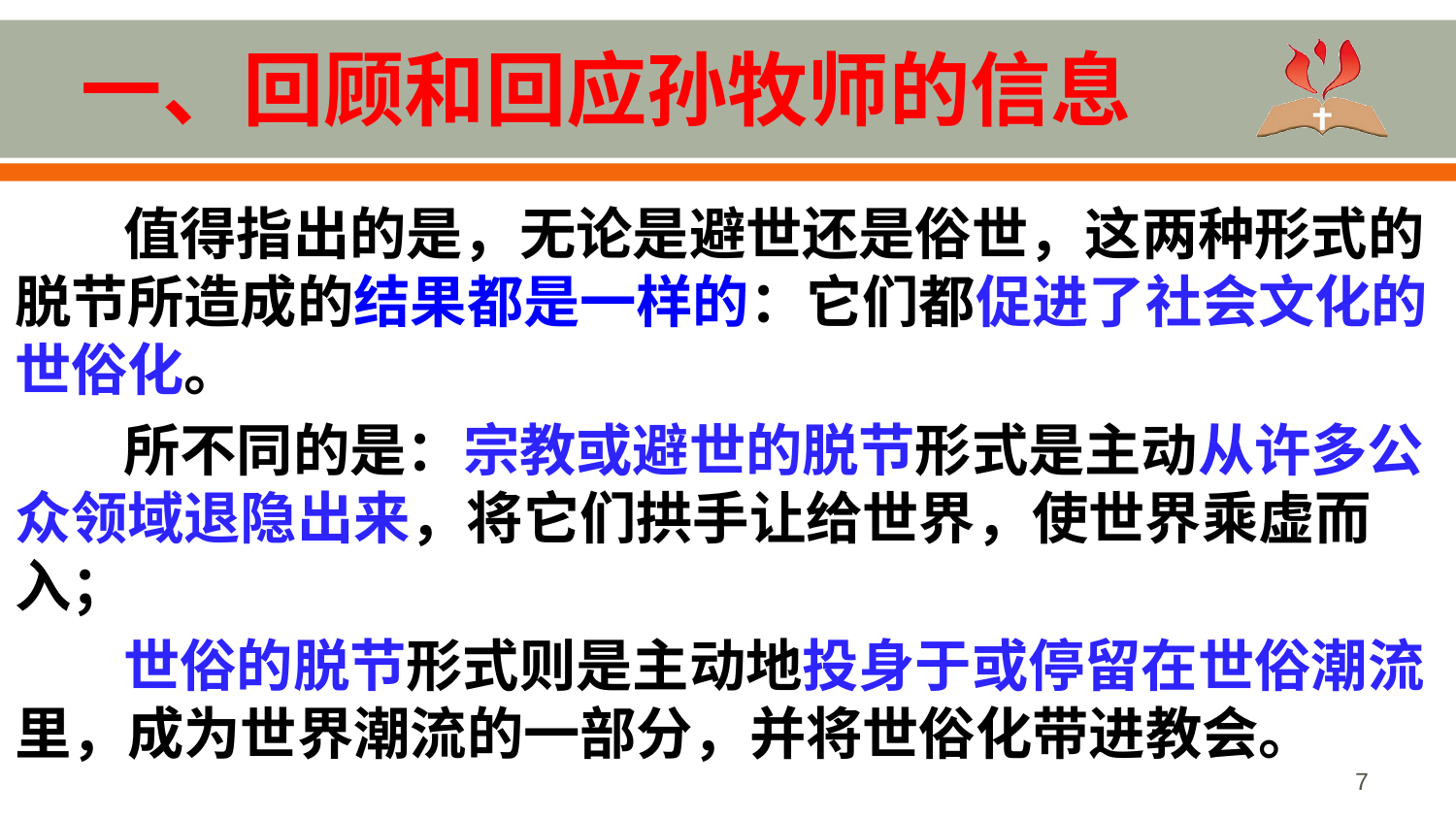

# 一、回顾和回应孙牧师的信息
值得指出的是，无论是避世还是俗世，这两种形式的脱节所造成的结果都是一样的：它们都促进了社会文化的世俗化。
所不同的是：宗教或避世的脱节形式是主动从许多公众领域退隐出来，将它们拱手让给世界，使世界乘虚而入；
世俗的脱节形式则是主动地投身于或停留在世俗潮流里，成为世界潮流的一部分，并将世俗化带进教会。

7